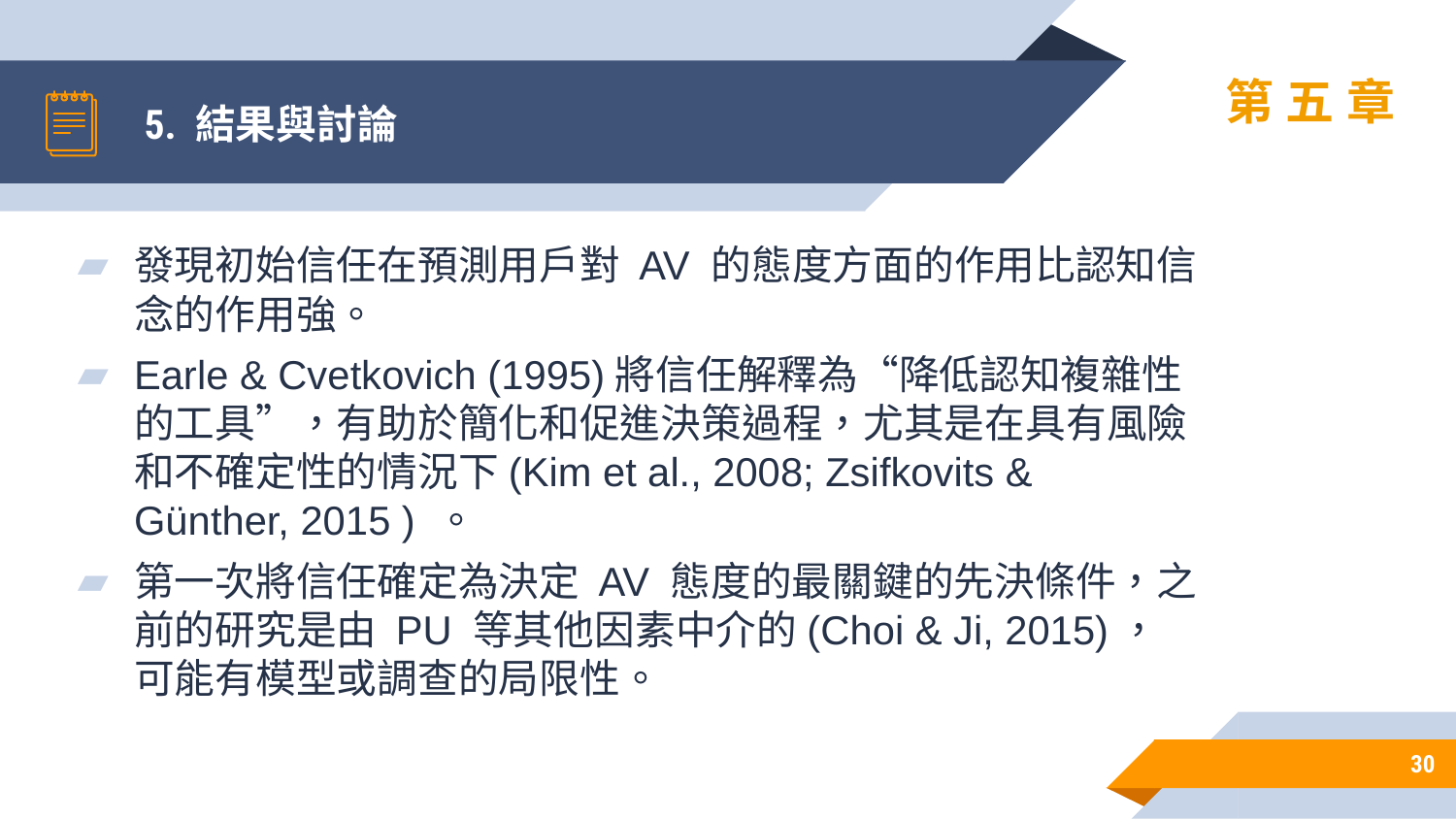

# 5. 結果與討論
第五章

發現初始信任在預測用戶對 AV 的態度方面的作用比認知信念的作用強。
Earle & Cvetkovich (1995)將信任解釋為“降低認知複雜性的工具”，有助於簡化和促進決策過程，尤其是在具有風險和不確定性的情況下(Kim et al., 2008; Zsifkovits & Günther, 2015 ) 。
第一次將信任確定為決定 AV 態度的最關鍵的先決條件，之前的研究是由 PU 等其他因素中介的(Choi & Ji, 2015)，可能有模型或調查的局限性。

30